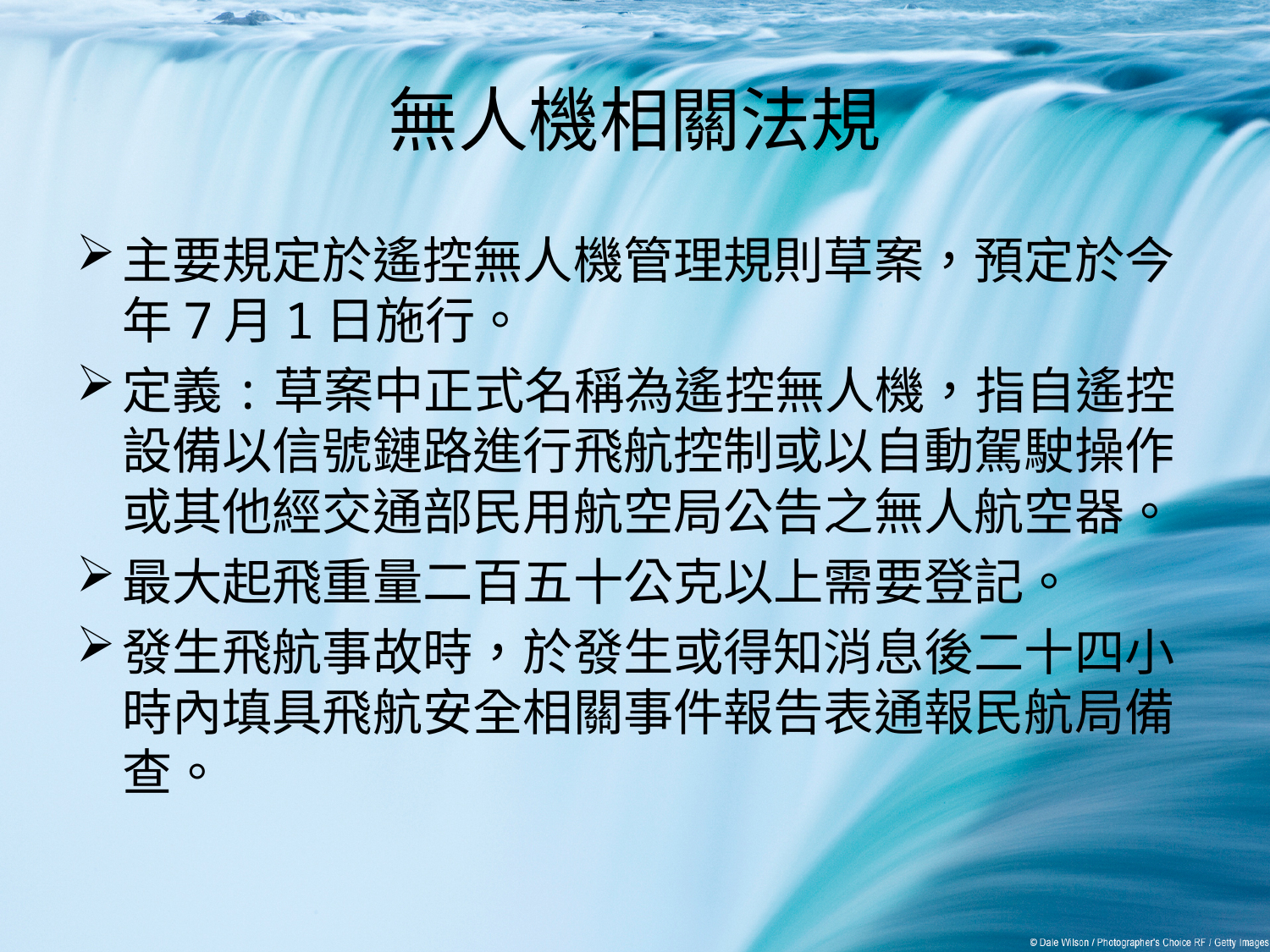

# 無人機相關法規
主要規定於遙控無人機管理規則草案，預定於今年7月1日施行。
定義:草案中正式名稱為遙控無人機，指自遙控設備以信號鏈路進行飛航控制或以自動駕駛操作或其他經交通部民用航空局公告之無人航空器。
最大起飛重量二百五十公克以上需要登記。
發生飛航事故時，於發生或得知消息後二十四小時內填具飛航安全相關事件報告表通報民航局備查。